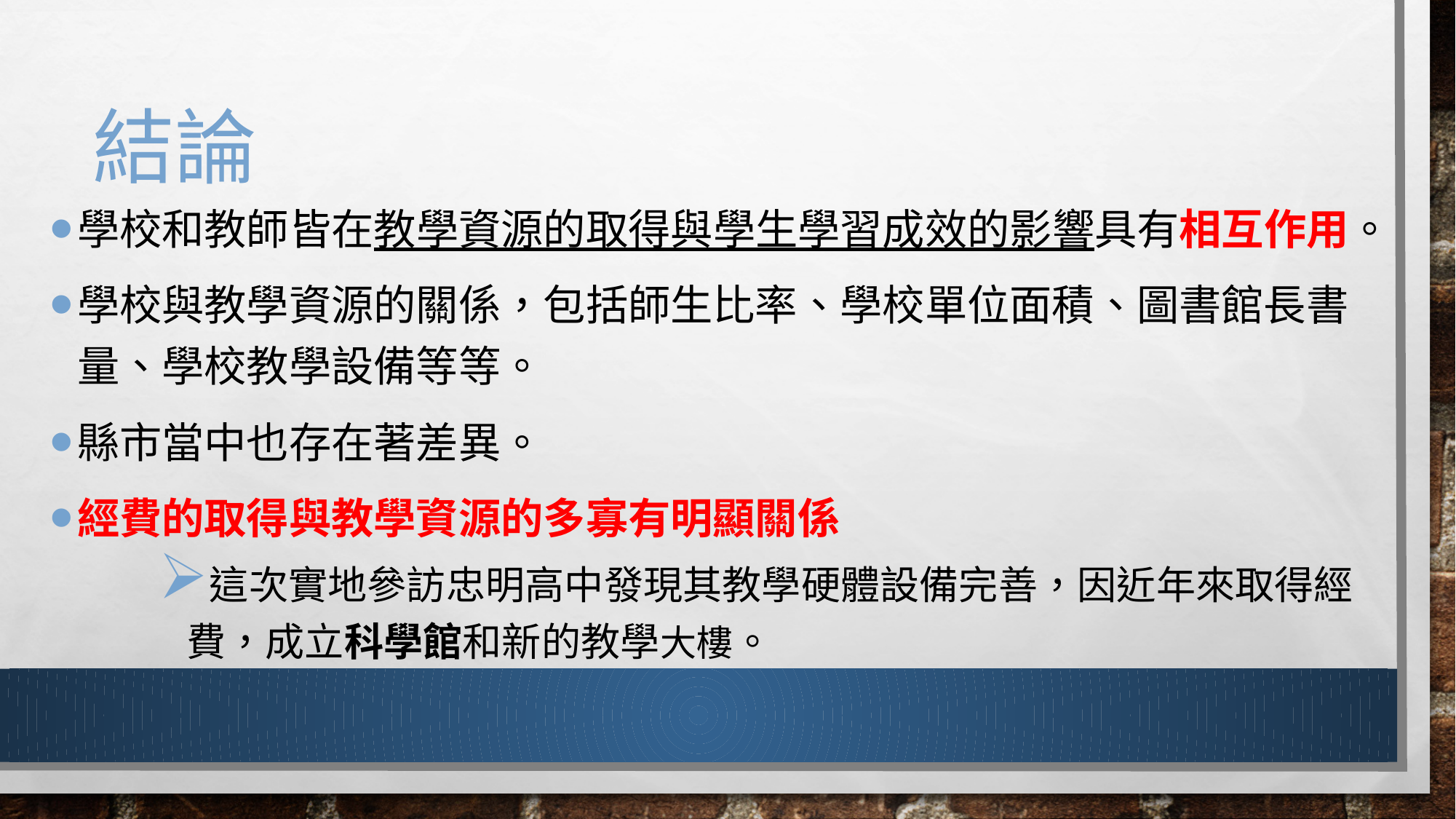

# 結論
學校和教師皆在教學資源的取得與學生學習成效的影響具有相互作用。
學校與教學資源的關係，包括師生比率、學校單位面積、圖書館長書量、學校教學設備等等。
縣市當中也存在著差異。
經費的取得與教學資源的多寡有明顯關係
這次實地參訪忠明高中發現其教學硬體設備完善，因近年來取得經費，成立科學館和新的教學大樓。